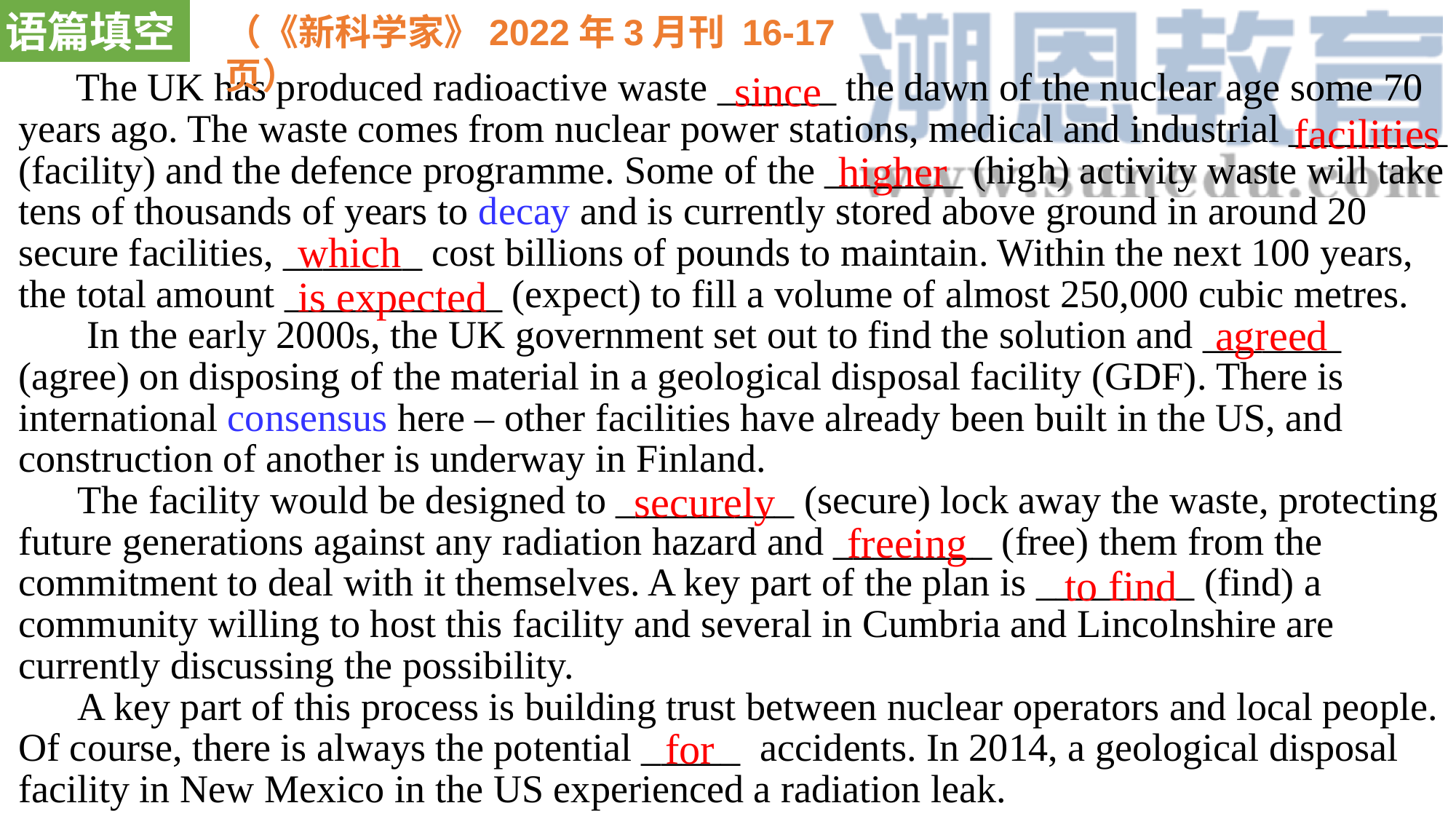

语篇填空
（《新科学家》2022年3月刊 16-17页）
since
      The UK has produced radioactive waste ______ the dawn of the nuclear age some 70 years ago. The waste comes from nuclear power stations, medical and industrial ________ (facility) and the defence programme. Some of the _______ (high) activity waste will take tens of thousands of years to decay and is currently stored above ground in around 20 secure facilities, _______ cost billions of pounds to maintain. Within the next 100 years, the total amount ___________ (expect) to fill a volume of almost 250,000 cubic metres.
       In the early 2000s, the UK government set out to find the solution and _______ (agree) on disposing of the material in a geological disposal facility (GDF). There is international consensus here – other facilities have already been built in the US, and construction of another is underway in Finland.
      The facility would be designed to _________ (secure) lock away the waste, protecting future generations against any radiation hazard and ________ (free) them from the commitment to deal with it themselves. A key part of the plan is ________ (find) a community willing to host this facility and several in Cumbria and Lincolnshire are currently discussing the possibility.
      A key part of this process is building trust between nuclear operators and local people. Of course, there is always the potential _____  accidents. In 2014, a geological disposal facility in New Mexico in the US experienced a radiation leak.
facilities
higher
which
is expected
agreed
securely
freeing
to find
for